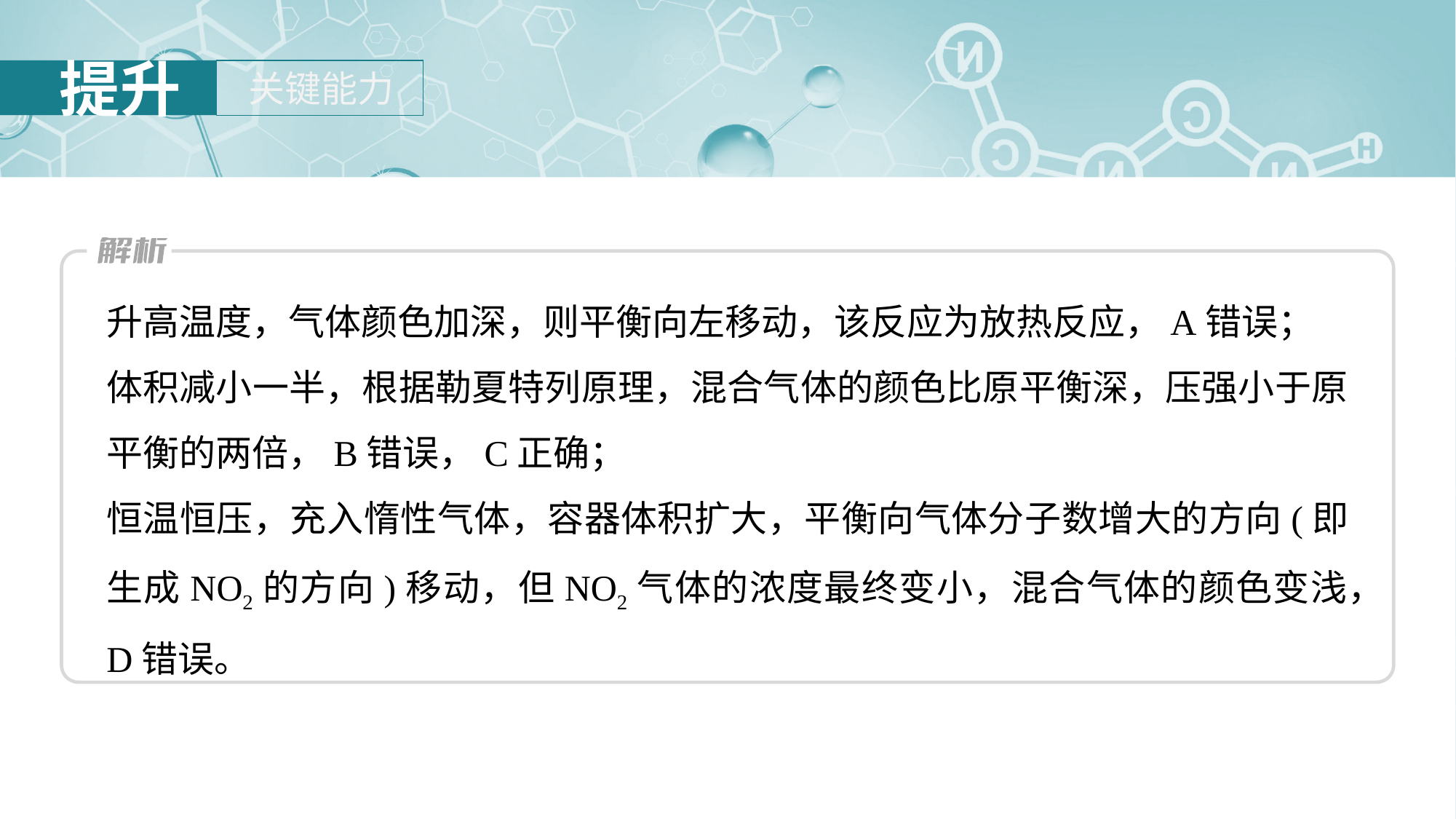

升高温度，气体颜色加深，则平衡向左移动，该反应为放热反应，A错误；
体积减小一半，根据勒夏特列原理，混合气体的颜色比原平衡深，压强小于原平衡的两倍，B错误，C正确；
恒温恒压，充入惰性气体，容器体积扩大，平衡向气体分子数增大的方向(即生成NO2的方向)移动，但NO2气体的浓度最终变小，混合气体的颜色变浅，D错误。